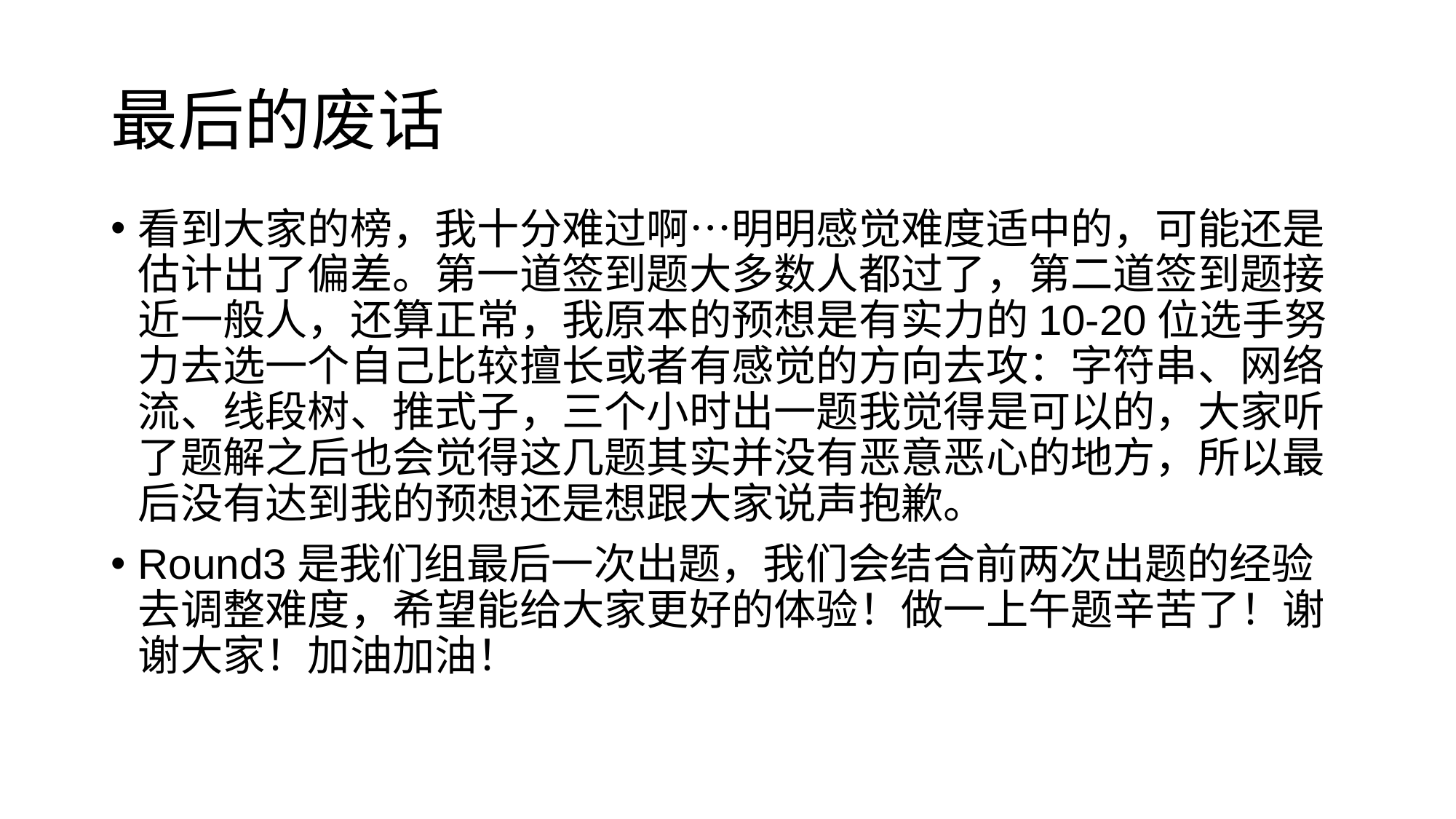

# 最后的废话
看到大家的榜，我十分难过啊…明明感觉难度适中的，可能还是估计出了偏差。第一道签到题大多数人都过了，第二道签到题接近一般人，还算正常，我原本的预想是有实力的10-20位选手努力去选一个自己比较擅长或者有感觉的方向去攻：字符串、网络流、线段树、推式子，三个小时出一题我觉得是可以的，大家听了题解之后也会觉得这几题其实并没有恶意恶心的地方，所以最后没有达到我的预想还是想跟大家说声抱歉。
Round3是我们组最后一次出题，我们会结合前两次出题的经验去调整难度，希望能给大家更好的体验！做一上午题辛苦了！谢谢大家！加油加油！